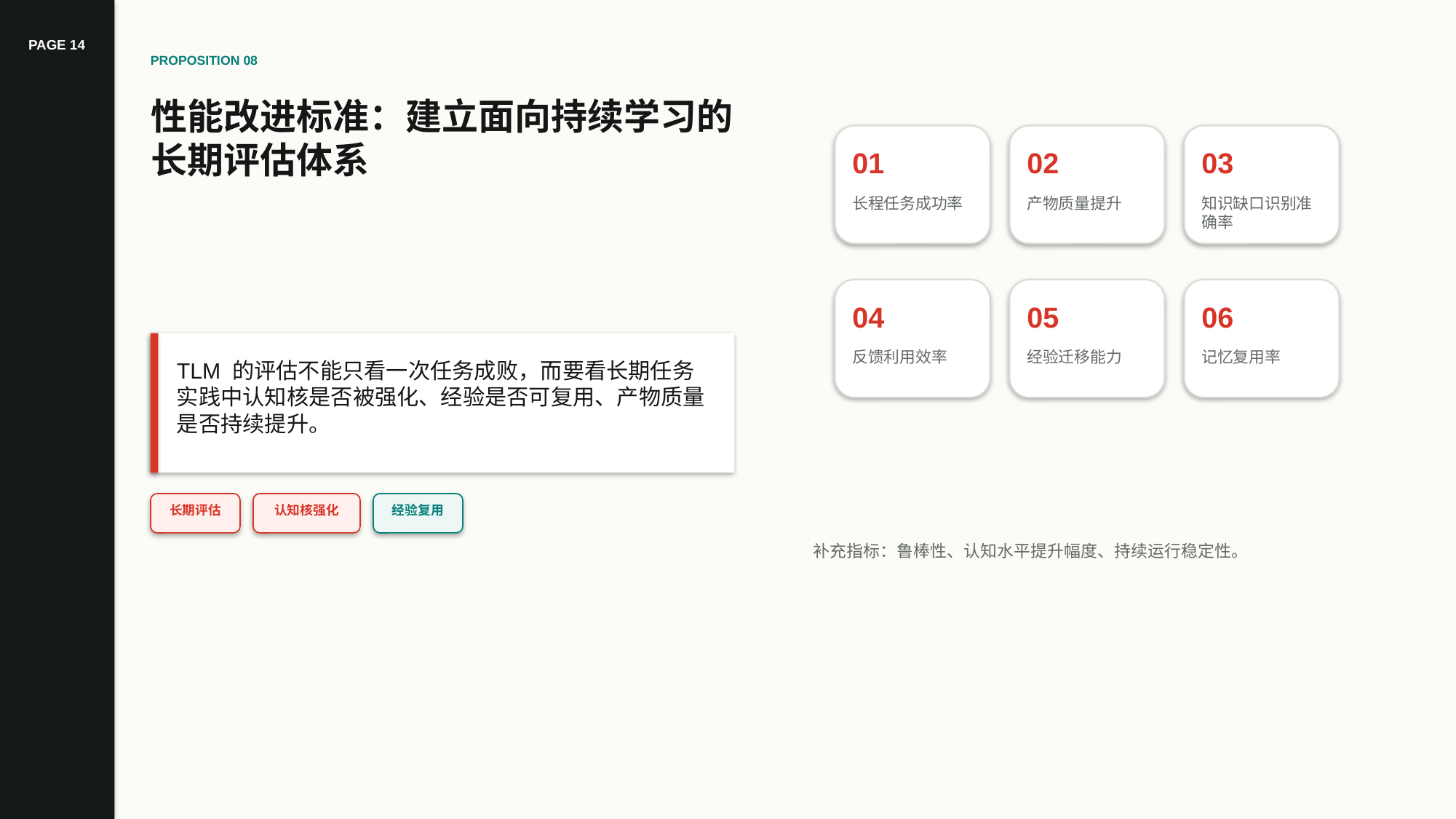

PAGE 14
PROPOSITION 08
性能改进标准：建立面向持续学习的长期评估体系

01
02
03
长程任务成功率
产物质量提升
知识缺口识别准确率

04
05
06

反馈利用效率
经验迁移能力
记忆复用率
TLM 的评估不能只看一次任务成败，而要看长期任务实践中认知核是否被强化、经验是否可复用、产物质量是否持续提升。

长期评估
认知核强化
经验复用
补充指标：鲁棒性、认知水平提升幅度、持续运行稳定性。